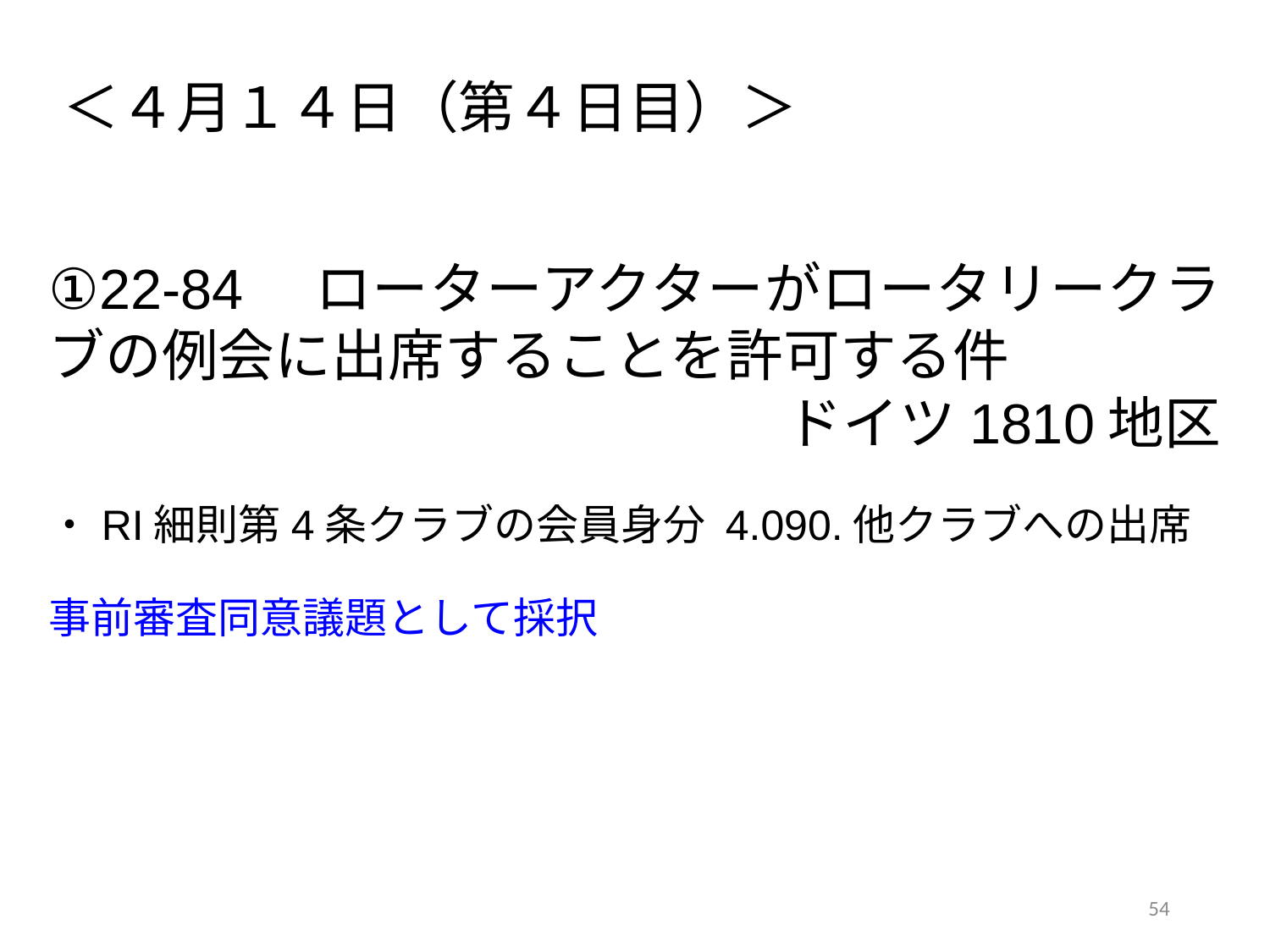

＜４月１４日（第４日目）＞
①22-84　ローターアクターがロータリークラブの例会に出席することを許可する件
ドイツ1810地区

・RI細則第4条クラブの会員身分 4.090.他クラブへの出席

事前審査同意議題として採択
54